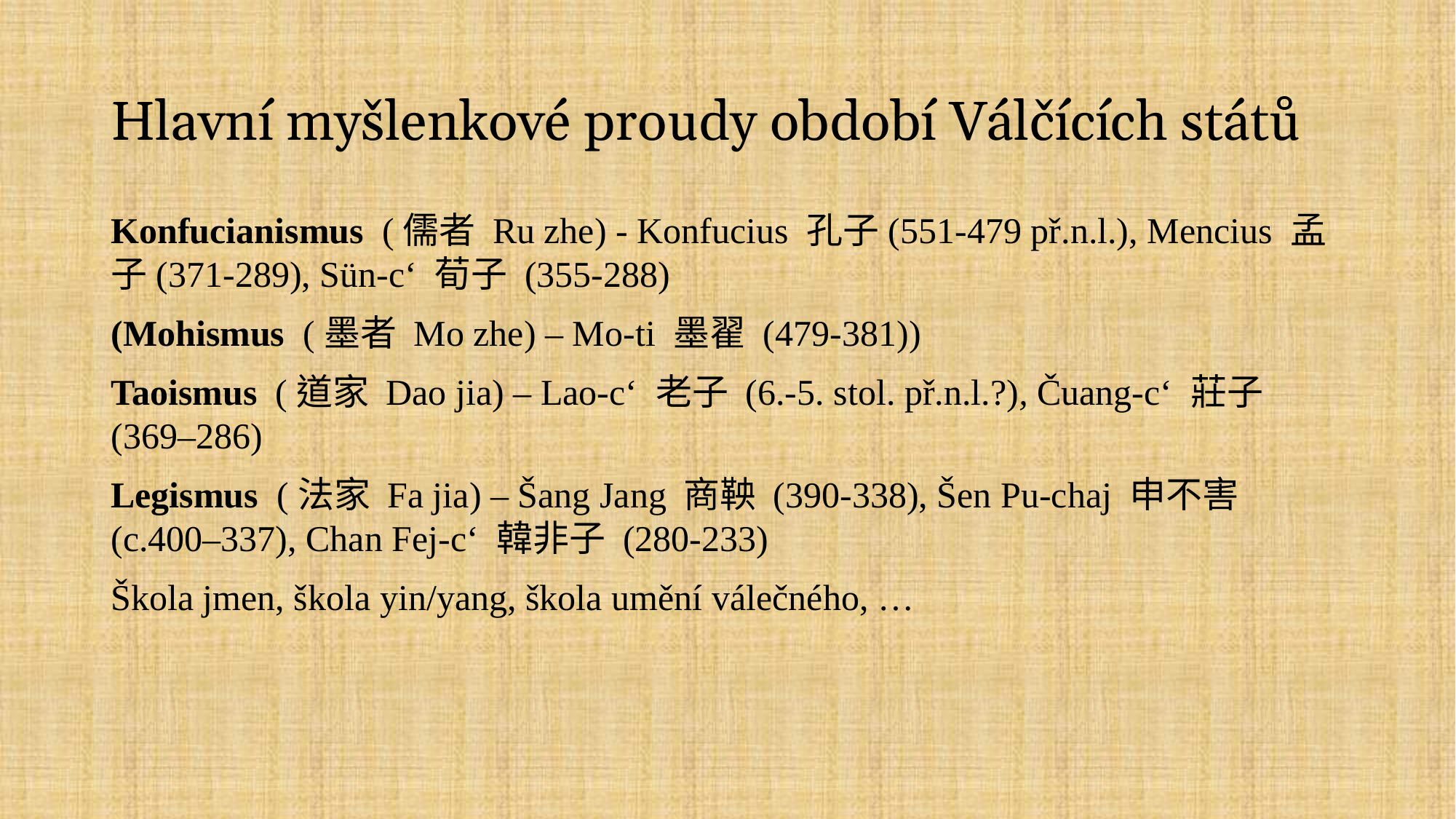

# Hlavní myšlenkové proudy období Válčících států
Konfucianismus  (儒者 Ru zhe) - Konfucius 孔子(551-479 př.n.l.), Mencius 孟子(371-289), Sün-c‘ 荀子 (355-288)
(Mohismus  (墨者 Mo zhe) – Mo-ti 墨翟 (479-381))
Taoismus  (道家 Dao jia) – Lao-c‘ 老子 (6.-5. stol. př.n.l.?), Čuang-c‘ 莊子 (369–286)
Legismus  (法家 Fa jia) – Šang Jang 商鞅 (390-338), Šen Pu-chaj 申不害 (c.400–337), Chan Fej-c‘ 韓非子 (280-233)
Škola jmen, škola yin/yang, škola umění válečného, …